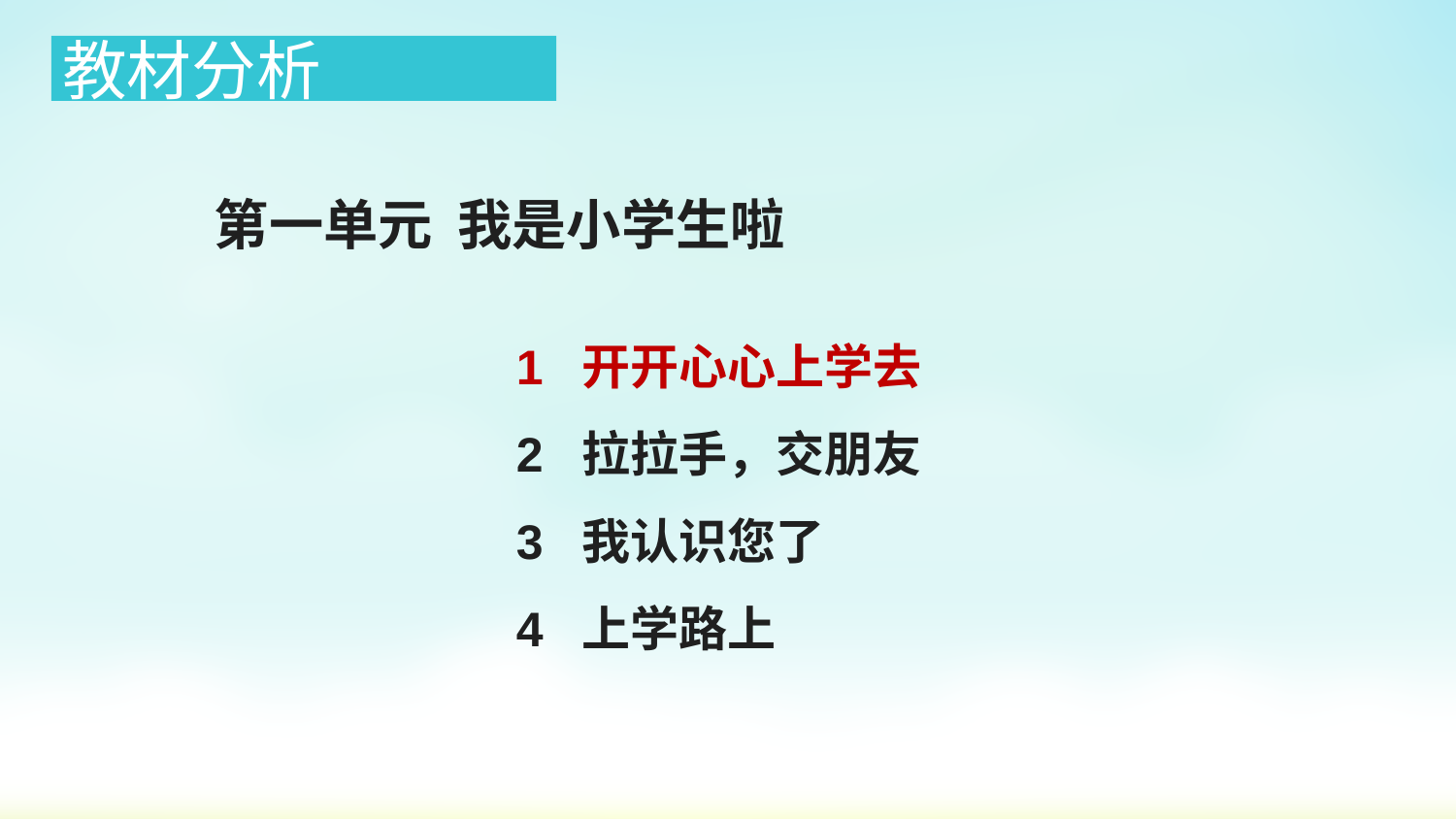

教材分析
第一单元  我是小学生啦
1  开开心心上学去
2  拉拉手，交朋友
3  我认识您了
4  上学路上